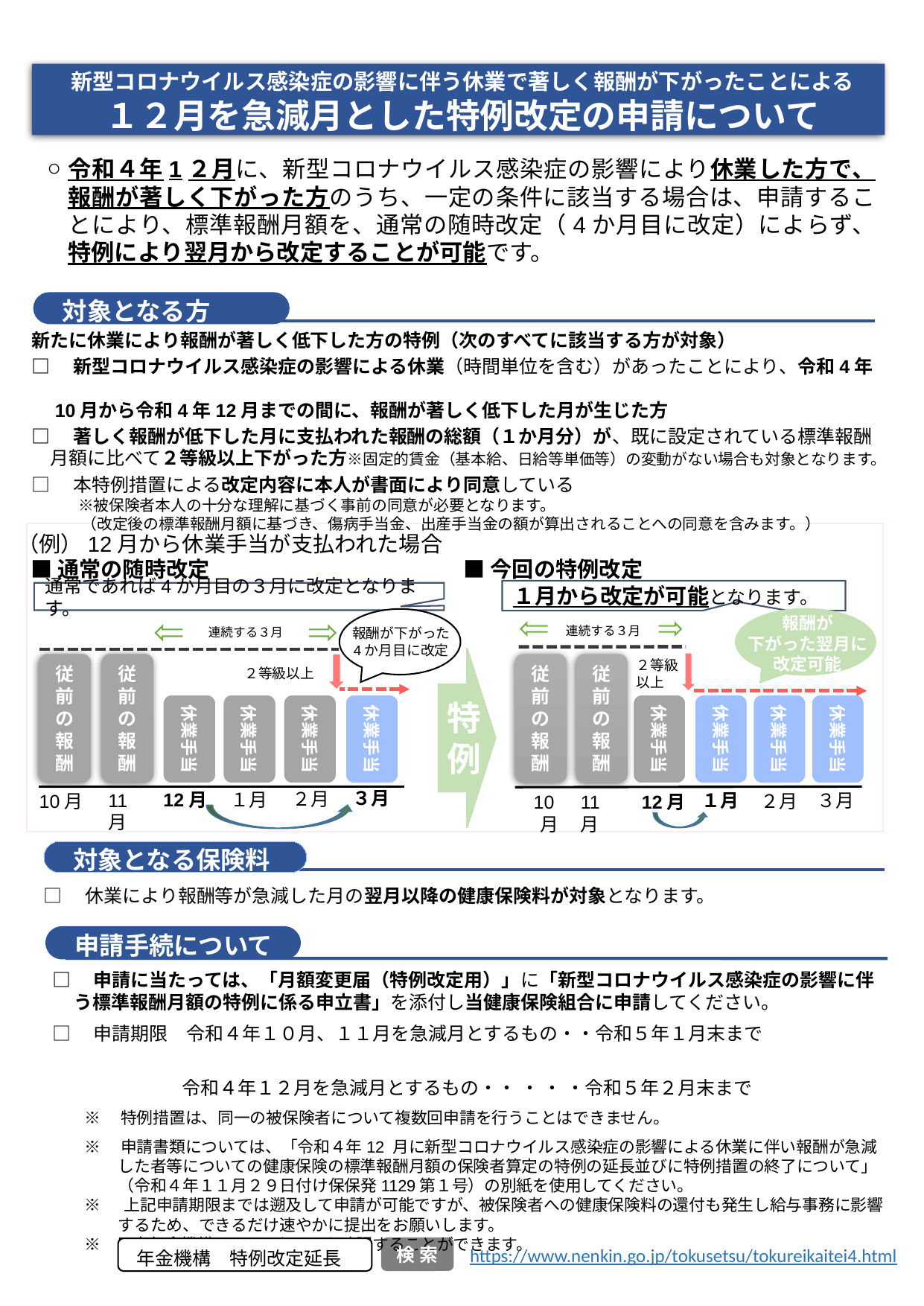

新型コロナウイルス感染症の影響に伴う休業で著しく報酬が下がったことによる
１２月を急減月とした特例改定の申請について
令和４年1２月に、新型コロナウイルス感染症の影響により休業した方で、報酬が著しく下がった方のうち、一定の条件に該当する場合は、申請することにより、標準報酬月額を、通常の随時改定（4か月目に改定）によらず、特例により翌月から改定することが可能です。
　対象となる方
新たに休業により報酬が著しく低下した方の特例（次のすべてに該当する方が対象）
□　新型コロナウイルス感染症の影響による休業（時間単位を含む）があったことにより、令和4年
　10月から令和4年12月までの間に、報酬が著しく低下した月が生じた方
□　著しく報酬が低下した月に支払われた報酬の総額（１か月分）が、既に設定されている標準報酬
　月額に比べて２等級以上下がった方※固定的賃金（基本給、日給等単価等）の変動がない場合も対象となります。
□　本特例措置による改定内容に本人が書面により同意している
　　　※被保険者本人の十分な理解に基づく事前の同意が必要となります。
　　　 （改定後の標準報酬月額に基づき、傷病手当金、出産手当金の額が算出されることへの同意を含みます。）

１月から改定が可能となります。
通常であれば4か月目の３月に改定となります。
特例
■今回の特例改定
報酬が
下がった翌月に
改定可能

２等級
以上
従前の報酬
従前の報酬
休業手当
休業手当
休業手当
休業手当
３月
１月
２月
12月
10月
11月
■通常の随時改定

連続する３月

報酬が下がった
4か月目に改定
従前の報酬
従前の報酬

２等級以上
休業手当
休業手当
休業手当
休業手当
３月
２月
12月
１月
11月
10月

（例）12月から休業手当が支払われた場合
連続する３月

　対象となる保険料
□　休業により報酬等が急減した月の翌月以降の健康保険料が対象となります。
　申請手続について
□　申請に当たっては、「月額変更届（特例改定用）」に「新型コロナウイルス感染症の影響に伴う標準報酬月額の特例に係る申立書」を添付し当健康保険組合に申請してください。
□　申請期限　令和４年１０月、１１月を急減月とするもの・・令和５年１月末まで
　　　　　　　令和４年１２月を急減月とするもの・・ ・ ・ ・令和５年２月末まで
※　特例措置は、同一の被保険者について複数回申請を行うことはできません。
※　申請書類については、「令和４年12 月に新型コロナウイルス感染症の影響による休業に伴い報酬が急減した者等についての健康保険の標準報酬月額の保険者算定の特例の延長並びに特例措置の終了について」（令和４年１１月２９日付け保保発1129第１号）の別紙を使用してください。
※ 　上記申請期限までは遡及して申請が可能ですが、被保険者への健康保険料の還付も発生し給与事務に影響するため、できるだけ速やかに提出をお願いします。
　　※　日本年金機構のHPにおいても確認することができます。
年金機構　特例改定延長
検 索

https://www.nenkin.go.jp/tokusetsu/tokureikaitei4.html